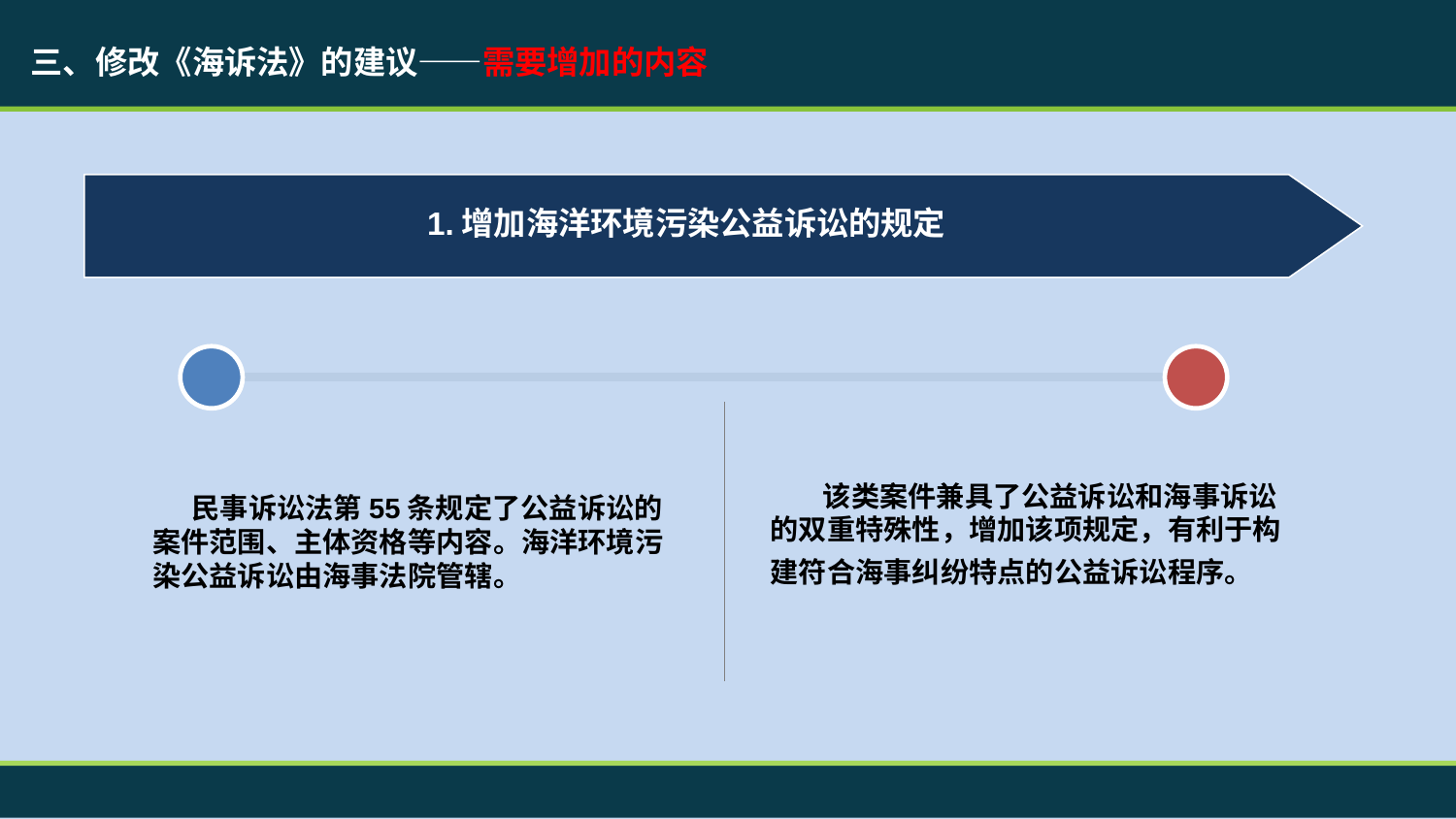

三、修改《海诉法》的建议——需要增加的内容

1.增加海洋环境污染公益诉讼的规定

       该类案件兼具了公益诉讼和海事诉讼的双重特殊性，增加该项规定，有利于构建符合海事纠纷特点的公益诉讼程序。
     民事诉讼法第55条规定了公益诉讼的案件范围、主体资格等内容。海洋环境污染公益诉讼由海事法院管辖。